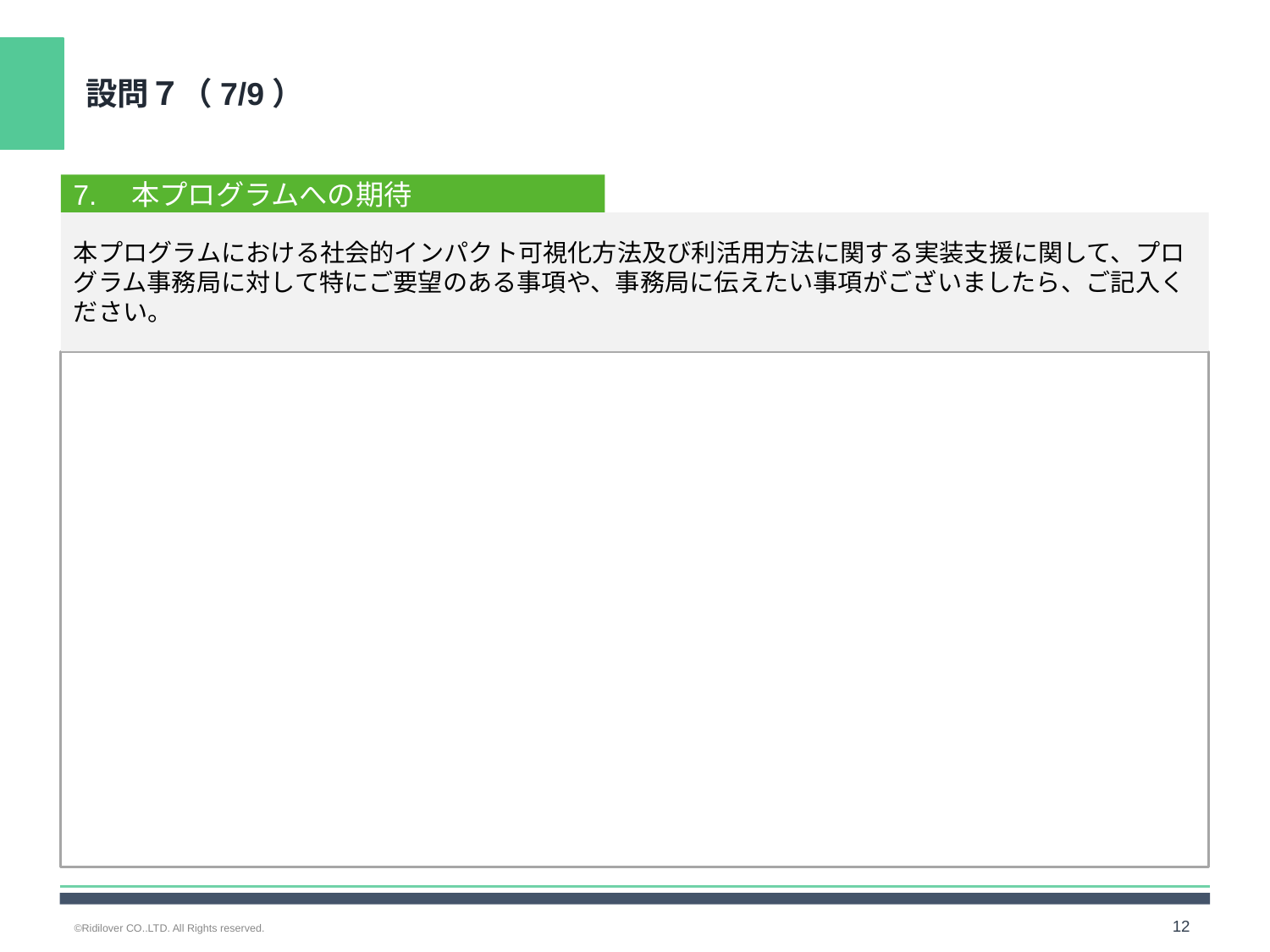

設問７（7/9）

7.　本プログラムへの期待
本プログラムにおける社会的インパクト可視化方法及び利活用方法に関する実装支援に関して、プログラム事務局に対して特にご要望のある事項や、事務局に伝えたい事項がございましたら、ご記入ください。